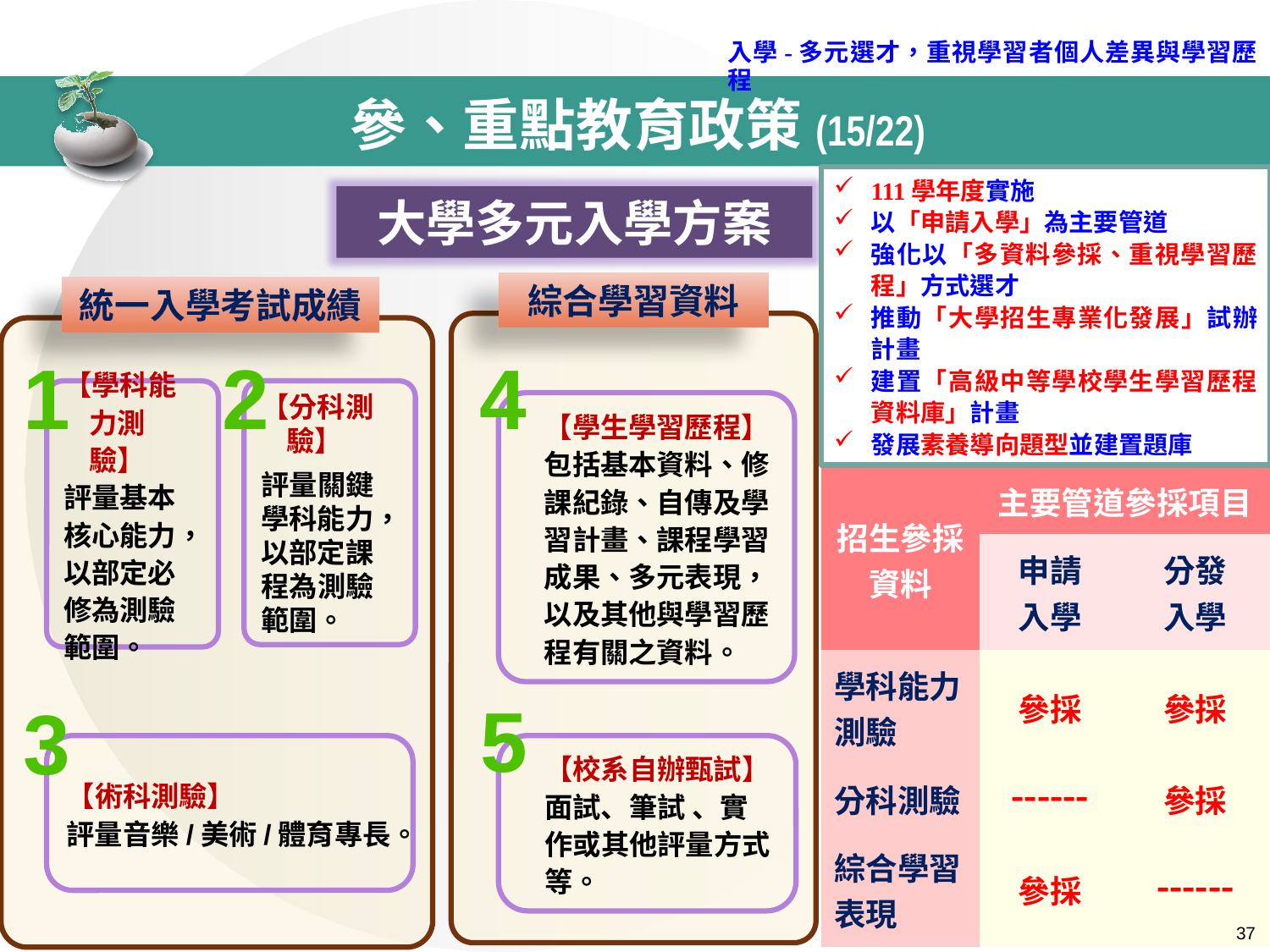

入學-多元選才，重視學習者個人差異與學習歷程
# 參、重點教育政策(15/22)
111學年度實施
以「申請入學」為主要管道
強化以「多資料參採、重視學習歷程」方式選才
推動「大學招生專業化發展」試辦計畫
建置「高級中等學校學生學習歷程資料庫」計畫
發展素養導向題型並建置題庫
大學多元入學方案
綜合學習資料

4
【學生學習歷程】
包括基本資料、修課紀錄、自傳及學習計畫、課程學習成果、多元表現，以及其他與學習歷程有關之資料。
5
【校系自辦甄試】
面試、筆試 、實作或其他評量方式等。
統一入學考試成績

1
【學科能力測驗】
評量基本核心能力，以部定必修為測驗範圍。
2
【分科測驗】
評量關鍵學科能力，以部定課程為測驗範圍。
【術科測驗】
評量音樂/美術/體育專長。
3
| 招生參採資料 | 主要管道參採項目 |  |
| --- | --- | --- |
|  | 申請 入學 | 分發 入學 |
| 學科能力測驗 | 參採 | 參採 |
| 分科測驗 | ------ | 參採 |
| 綜合學習表現 | 參採 | ------ |
              37